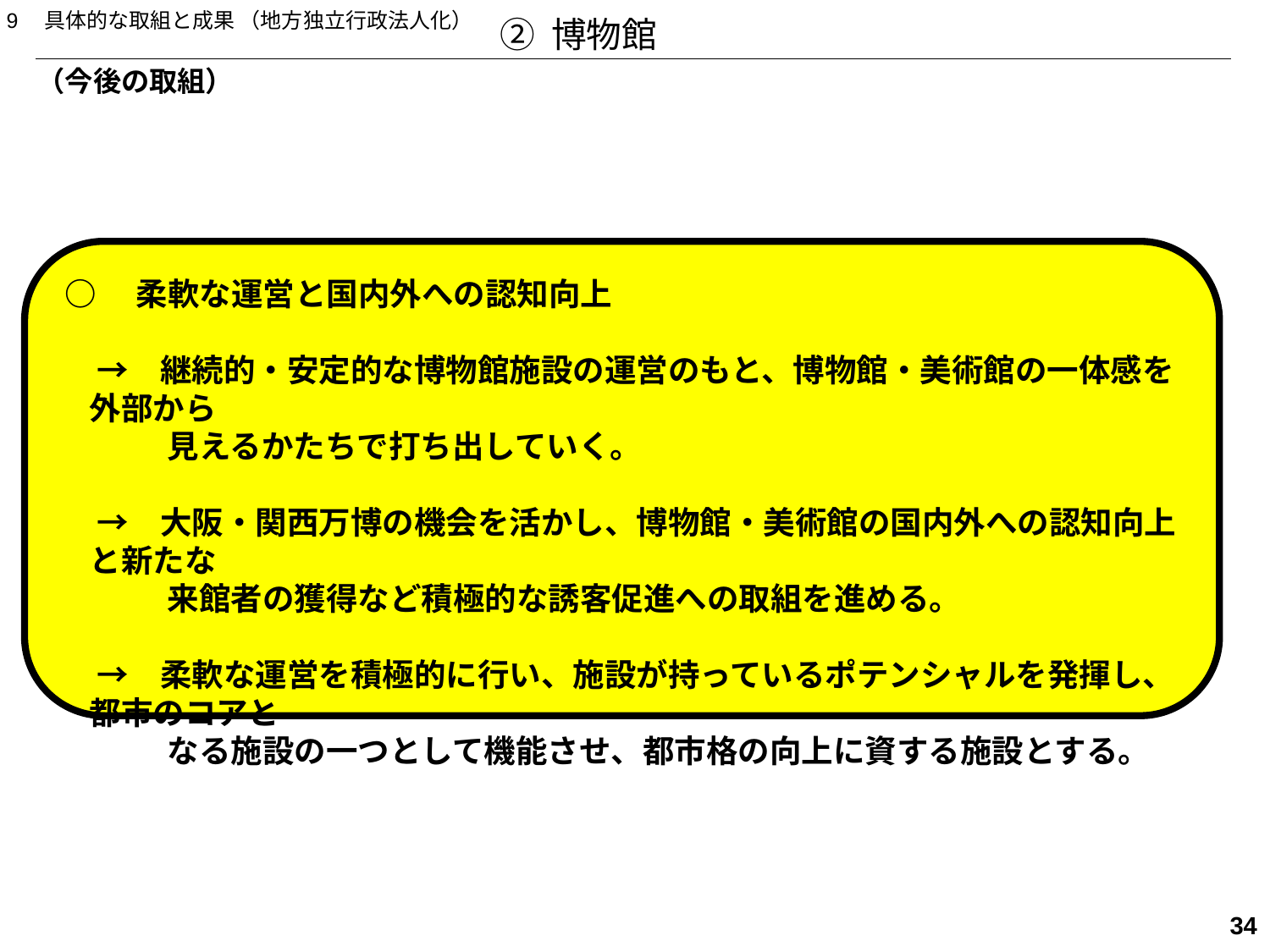

9　具体的な取組と成果 （地方独立行政法人化）
② 博物館
（今後の取組）

○　柔軟な運営と国内外への認知向上

　→　継続的・安定的な博物館施設の運営のもと、博物館・美術館の一体感を外部から
　　　 見えるかたちで打ち出していく。

　→　大阪・関西万博の機会を活かし、博物館・美術館の国内外への認知向上と新たな
　　　 来館者の獲得など積極的な誘客促進への取組を進める。

　→　柔軟な運営を積極的に行い、施設が持っているポテンシャルを発揮し、都市のコアと
　　 　なる施設の一つとして機能させ、都市格の向上に資する施設とする。

34